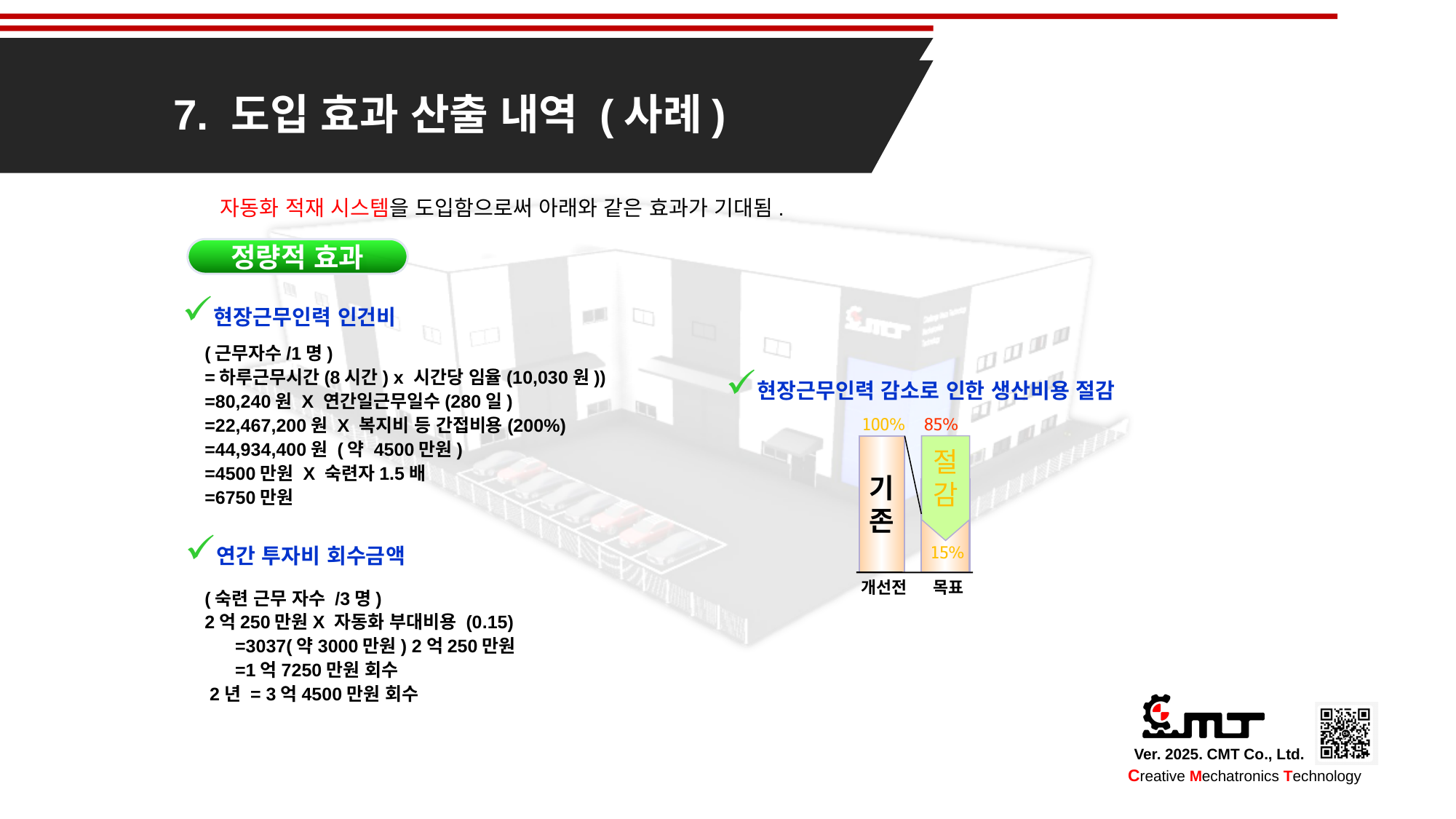

7. 도입 효과 산출 내역 (사례)
자동화 적재 시스템을 도입함으로써 아래와 같은 효과가 기대됨.
정량적 효과
현장근무인력 인건비
(근무자수/1명)
=하루근무시간(8시간) x 시간당 임율(10,030원))
=80,240원 X 연간일근무일수(280일)
=22,467,200원 X 복지비 등 간접비용(200%)
=44,934,400원 (약 4500만원)
=4500만원 X 숙련자1.5배
=6750만원
현장근무인력 감소로 인한 생산비용 절감
100%
85%
절
감
기
존

15%
개선전
목표

연간 투자비 회수금액
(숙련 근무 자수 /3명)
2억250만원X 자동화 부대비용 (0.15)
      =3037(약3000만원) 2억250만원
      =1억7250만원 회수
 2년 = 3억4500만원 회수